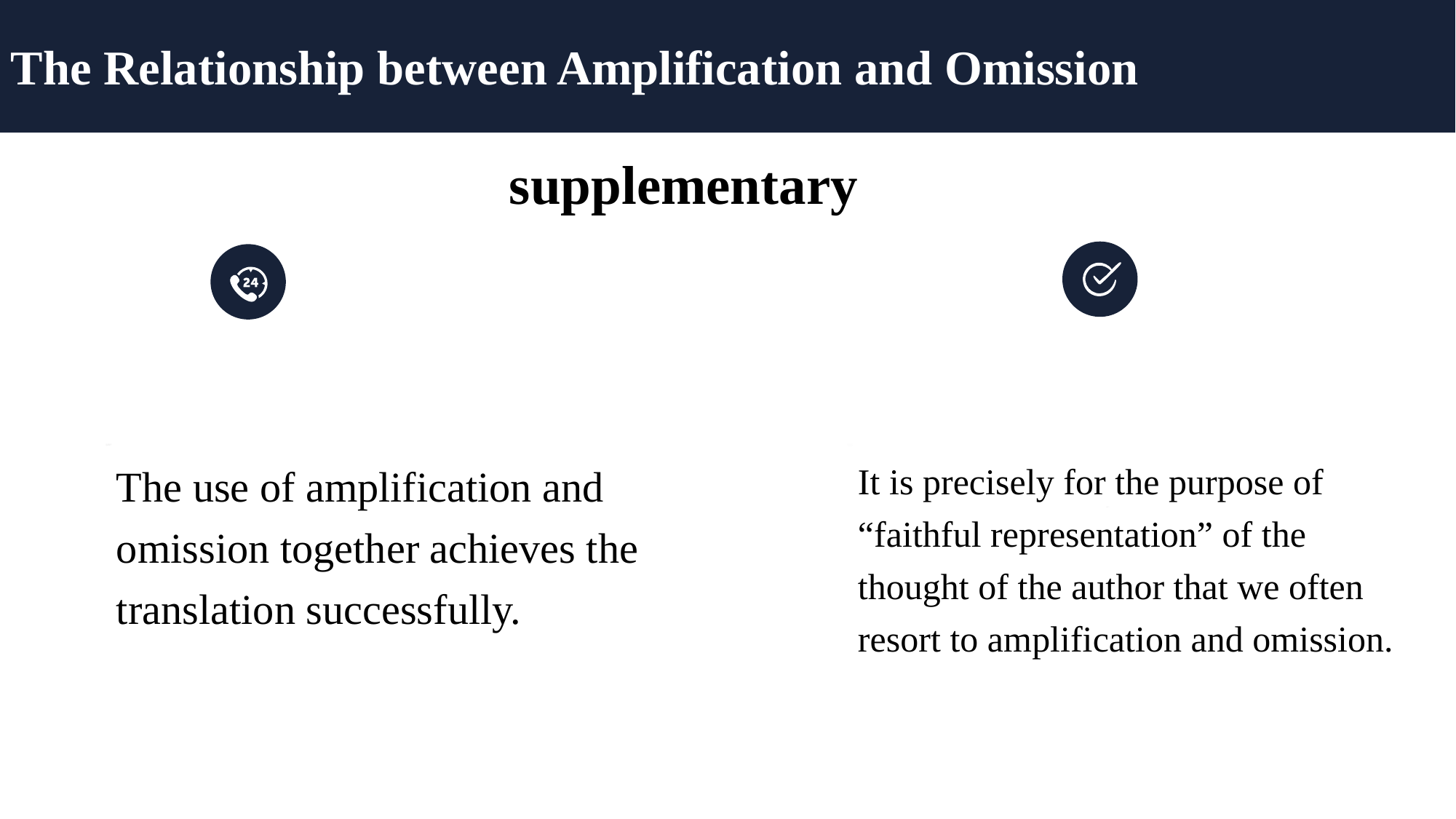

The Relationship between Amplification and Omission

supplementary

The use of amplification and omission together achieves the translation successfully.

It is precisely for the purpose of “faithful representation” of the thought of the author that we often resort to amplification and omission.

单击此处添加本章节的简要内容。本模板精心设计，模板所有素材均可自由编辑替换移动。